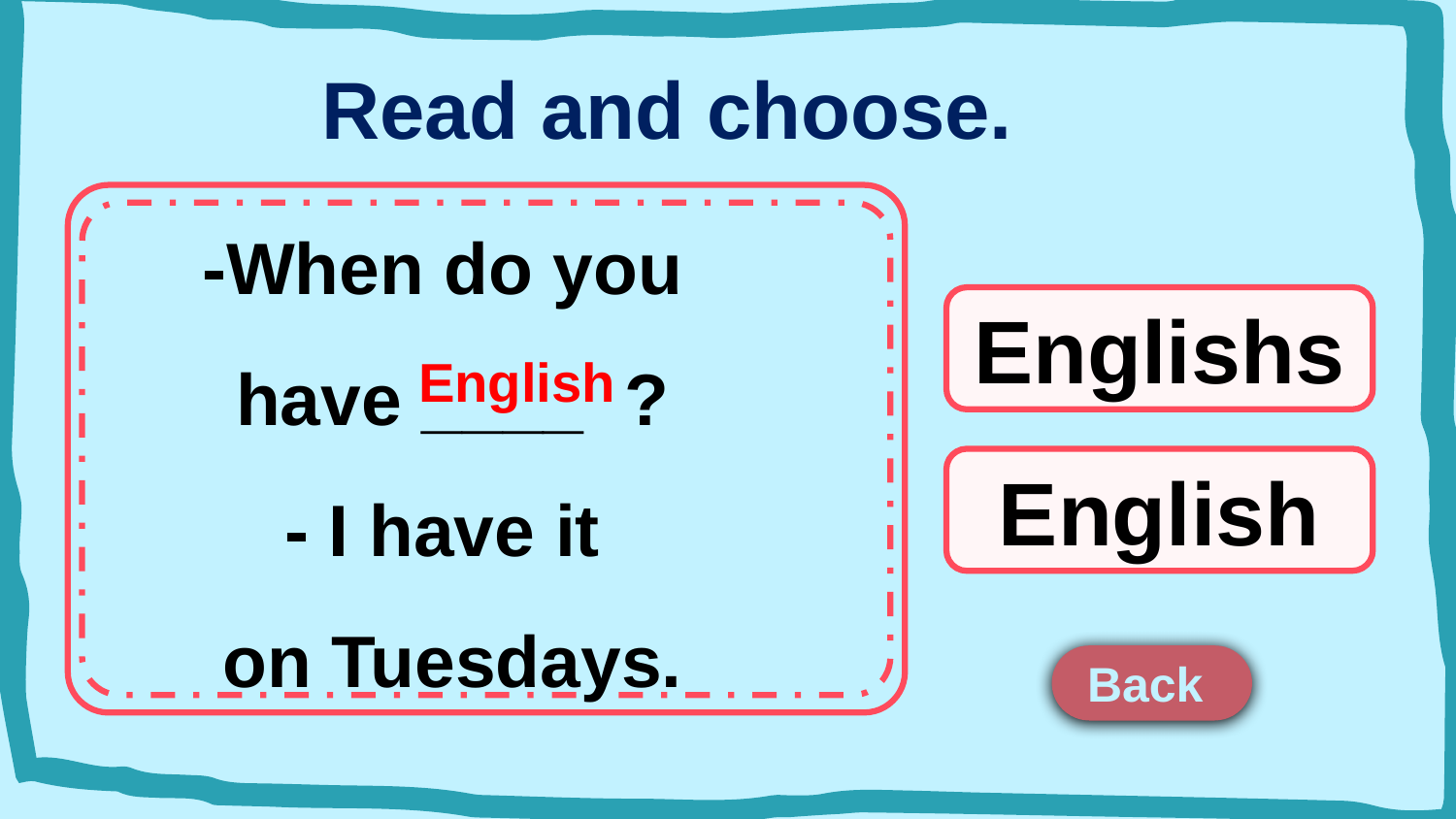

Read and choose.

请替换文字内容，添加相关标题，修改文字内容，也可以直接复制你的内容到此。请替换文字内容，添加相关标题，修改文字内容，也可以直接复制你的内容到此。请替换文字内容，添加相关标题，修改文字内容，也可以直接复制你的内容到此。
Englishs
-When do you
have ____  ?
- I have it
on Tuesdays.
English
English
Back